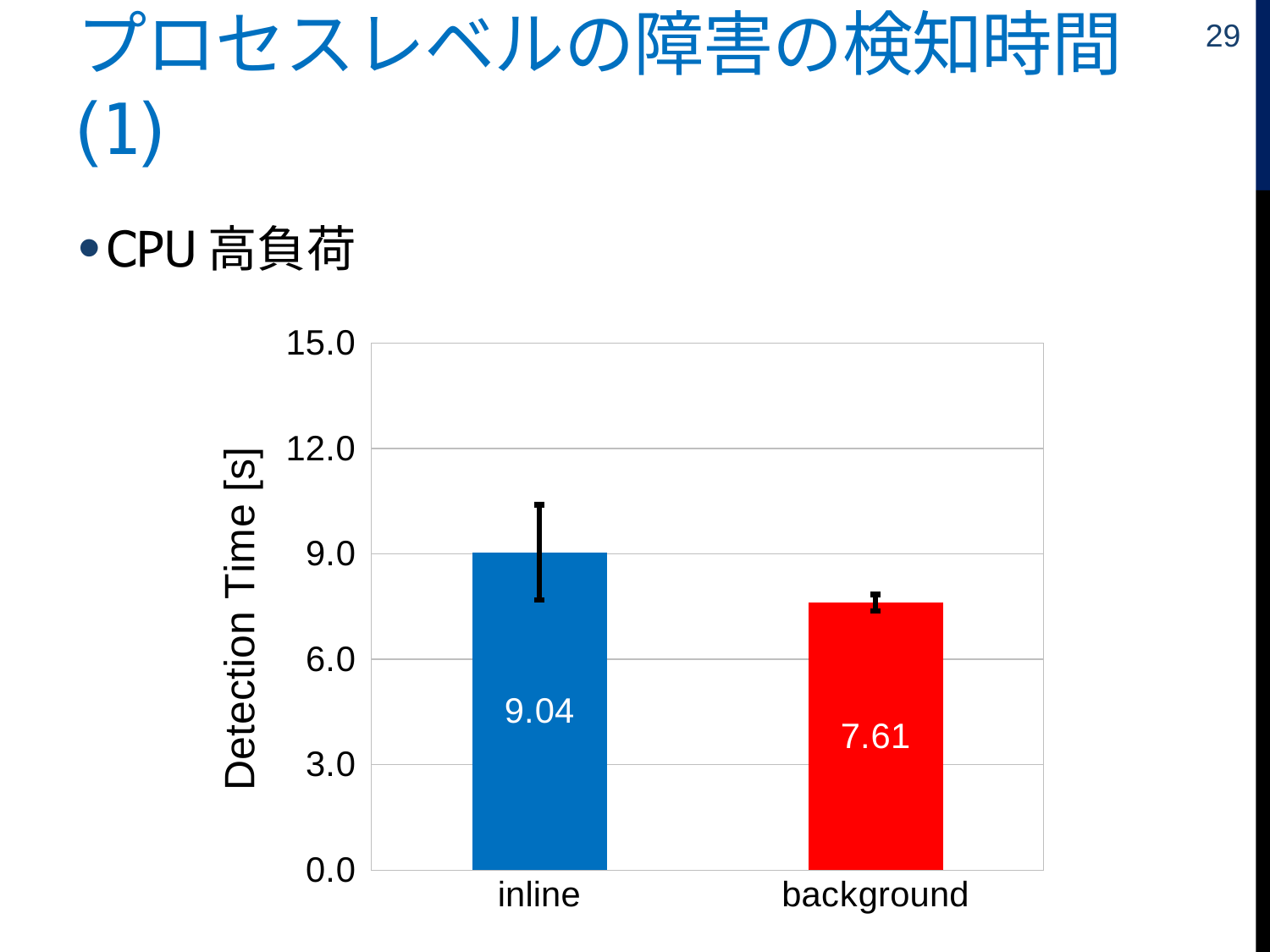

29
# プロセスレベルの障害の検知時間(1)
CPU高負荷

### Chart

| Category |  |
|---|---|
| inline | 9.044527275499998 |
| background | 7.610404024100001 |